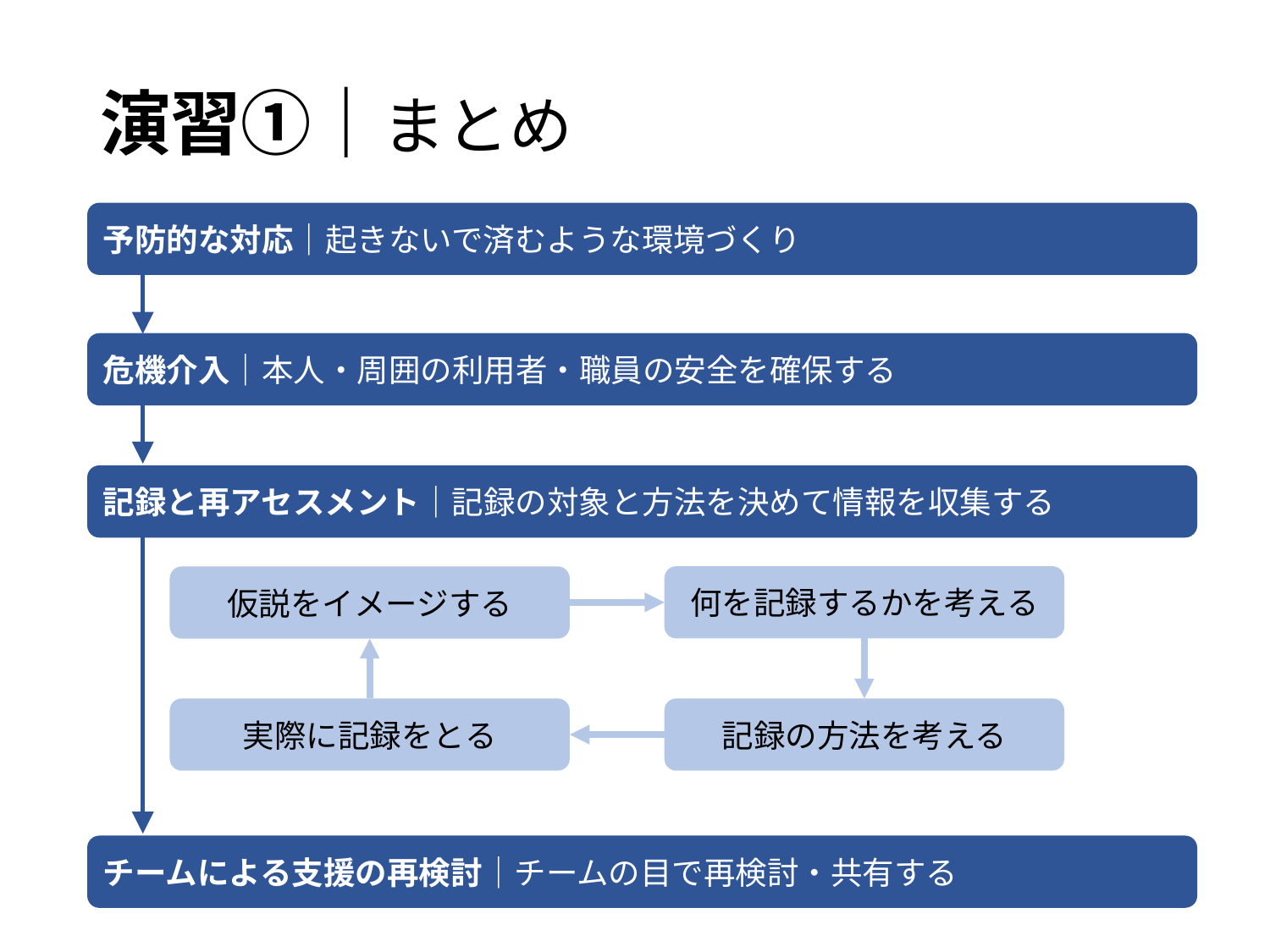

# 演習①｜まとめ
予防的な対応｜起きないで済むような環境づくり
危機介入｜本人・周囲の利用者・職員の安全を確保する
記録と再アセスメント｜記録の対象と方法を決めて情報を収集する
何を記録するかを考える
仮説をイメージする
実際に記録をとる
記録の方法を考える
チームによる支援の再検討｜チームの目で再検討・共有する